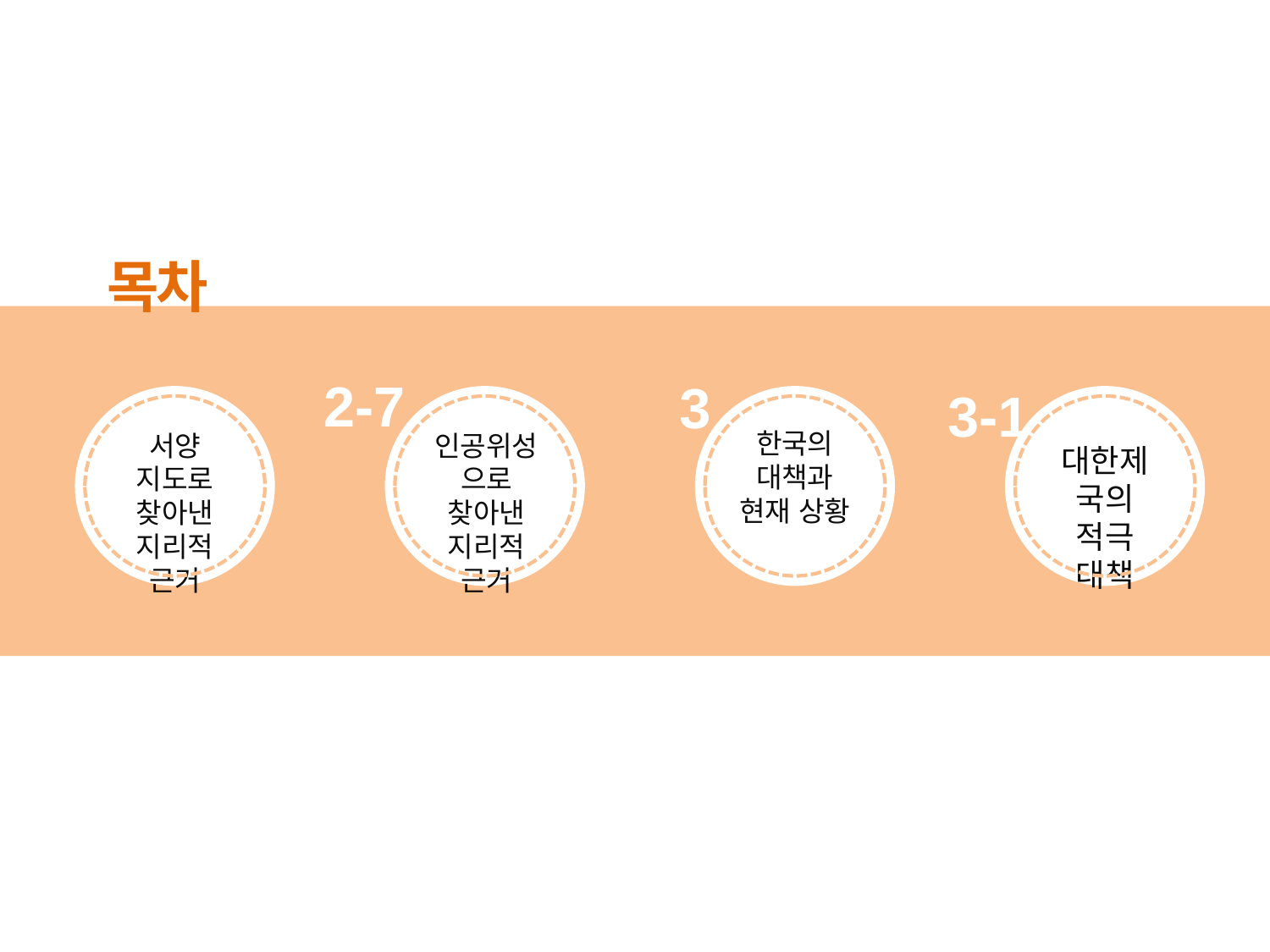

목차

2-6
2-7
3
3-1

한국의 대책과 현재 상황
서양 지도로 찾아낸 지리적 근거
인공위성으로 찾아낸 지리적 근거
대한제국의 적극 대책